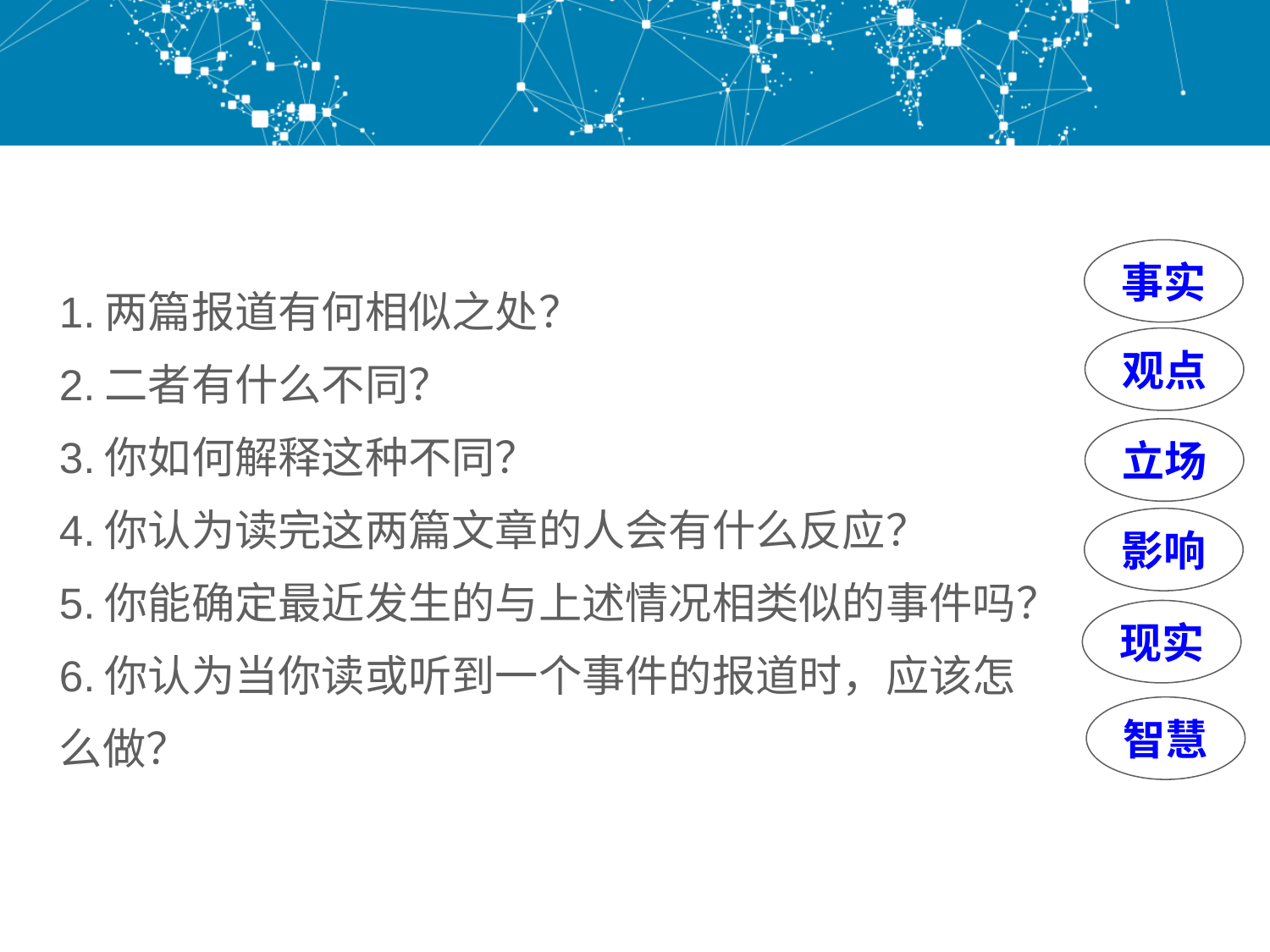

#

事实
观点
立场
影响
现实
智慧
1.两篇报道有何相似之处？
2.二者有什么不同？
3.你如何解释这种不同？
4.你认为读完这两篇文章的人会有什么反应？
5.你能确定最近发生的与上述情况相类似的事件吗？
6.你认为当你读或听到一个事件的报道时，应该怎么做？